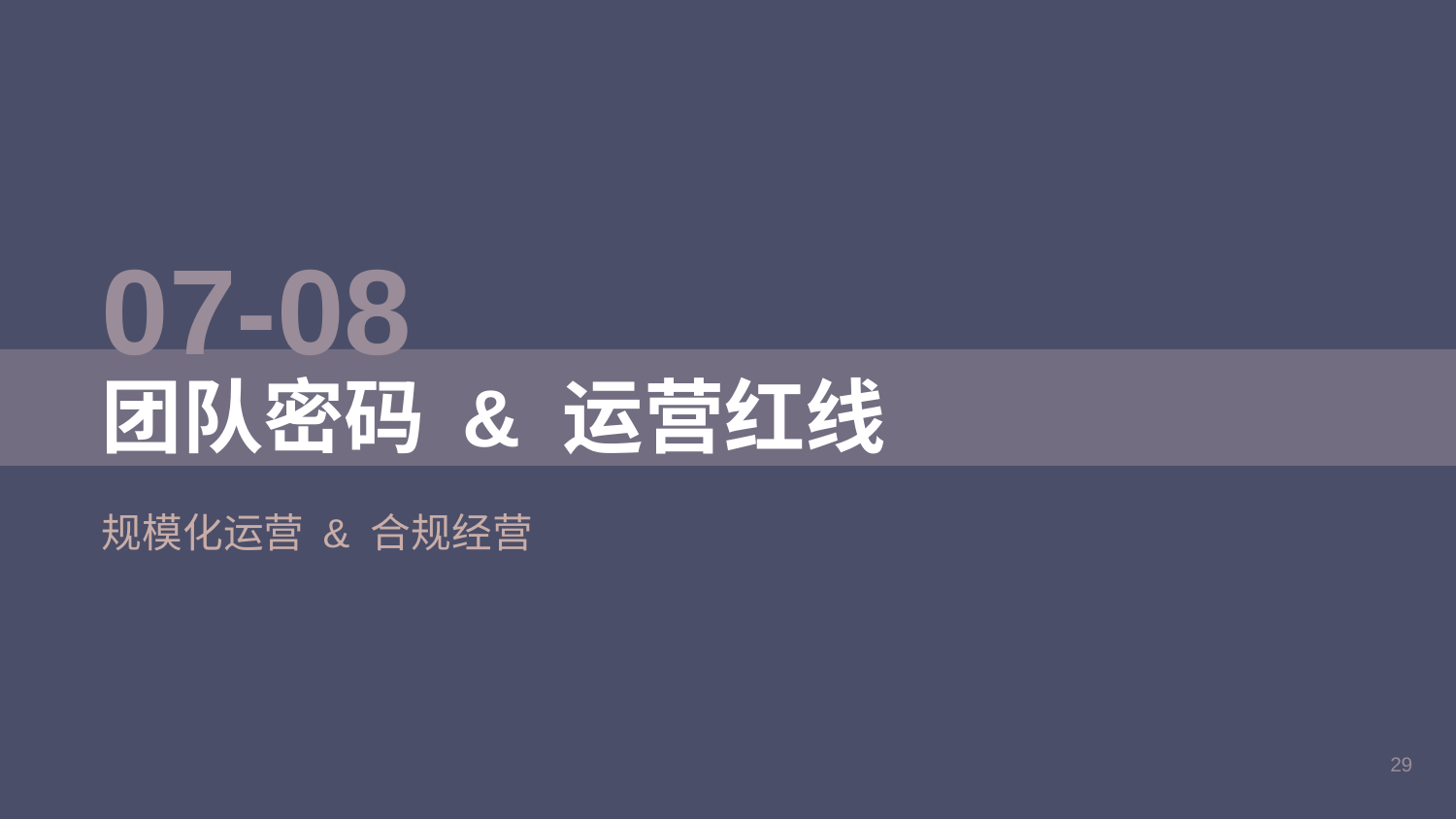

07-08

团队密码 & 运营红线
规模化运营 & 合规经营
29